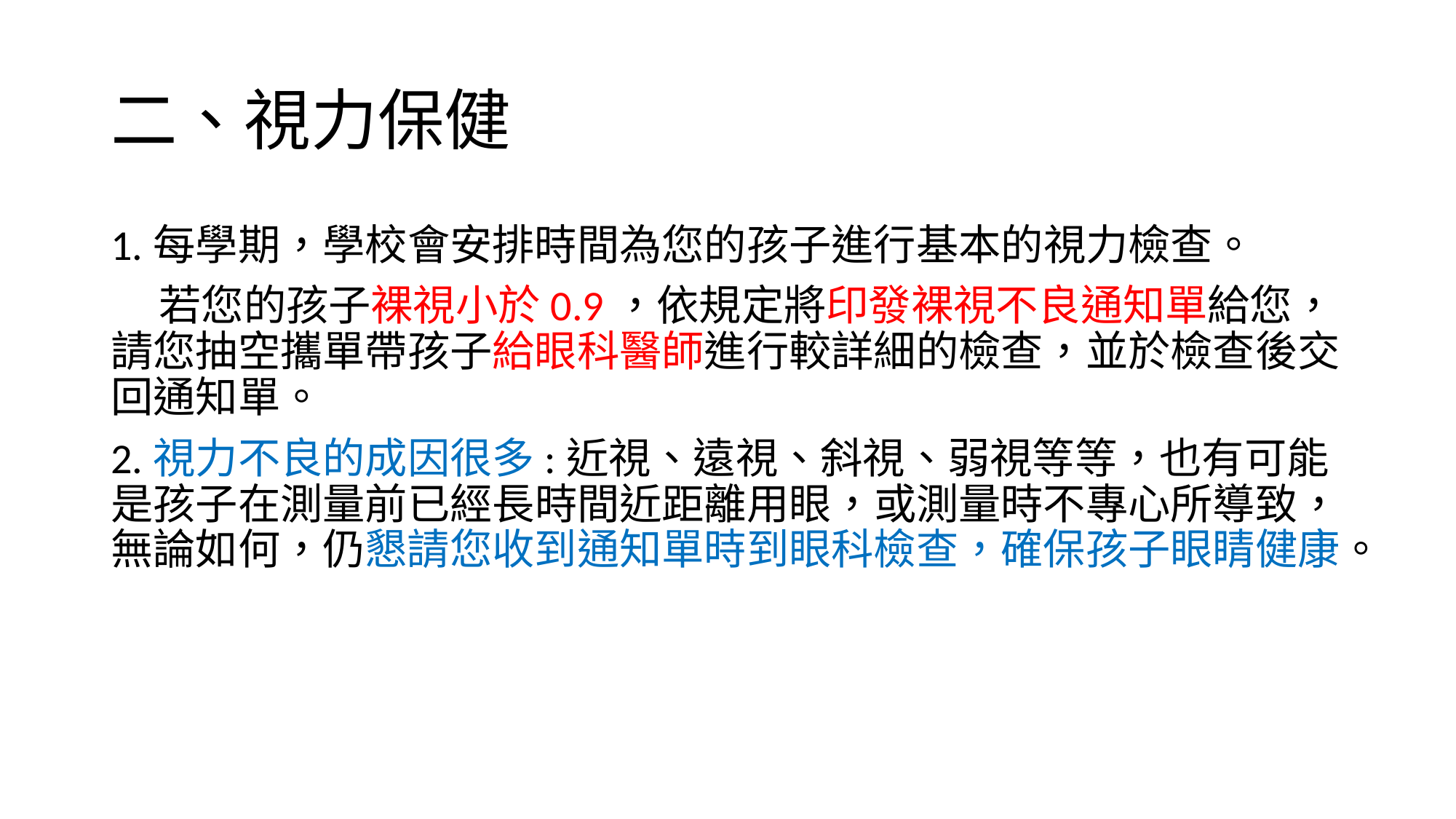

# 二、視力保健
1.每學期，學校會安排時間為您的孩子進行基本的視力檢查。
    若您的孩子裸視小於0.9，依規定將印發裸視不良通知單給您，請您抽空攜單帶孩子給眼科醫師進行較詳細的檢查，並於檢查後交回通知單。
2.視力不良的成因很多:近視、遠視、斜視、弱視等等，也有可能是孩子在測量前已經長時間近距離用眼，或測量時不專心所導致，無論如何，仍懇請您收到通知單時到眼科檢查，確保孩子眼睛健康。